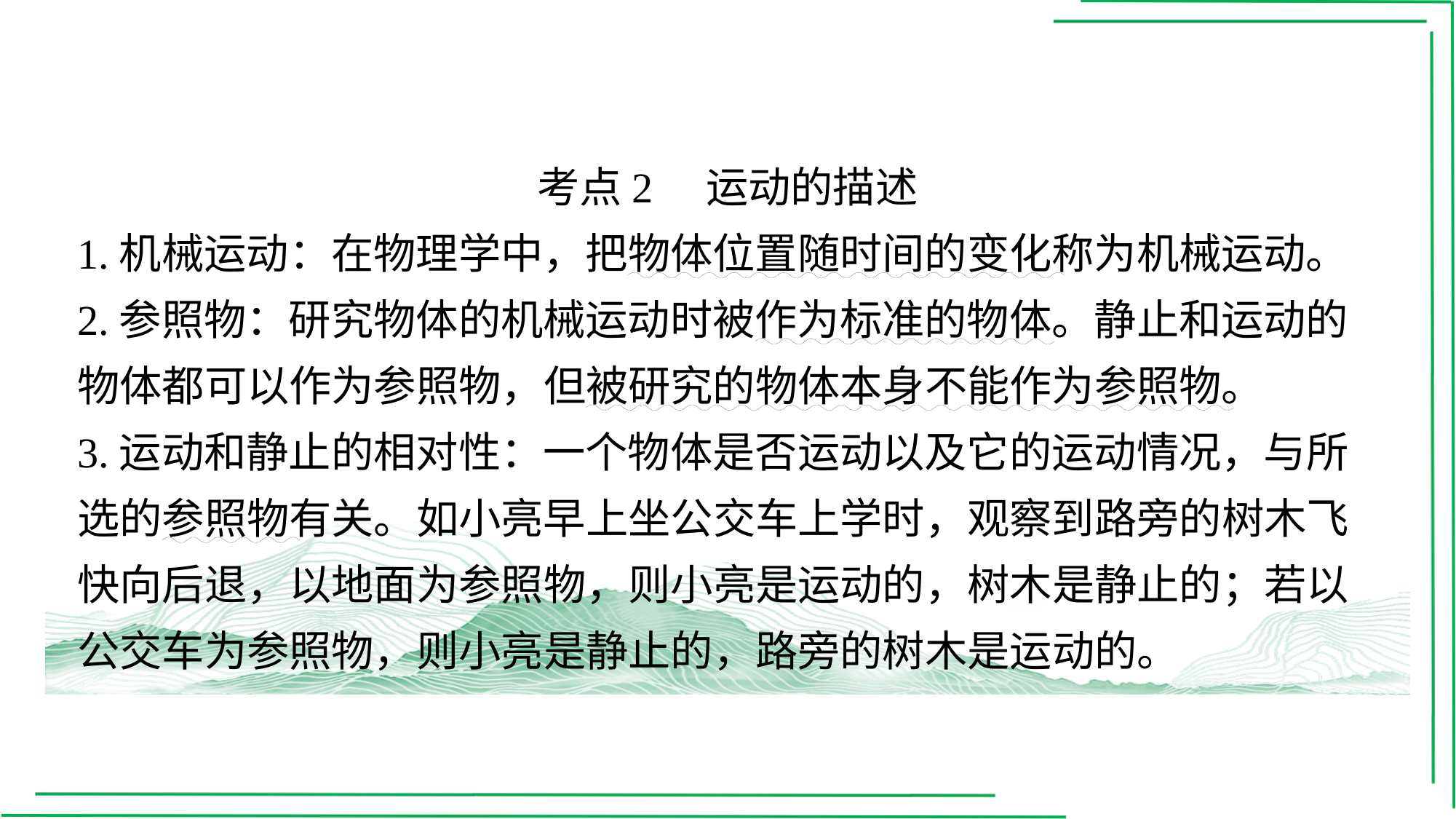

考点2　运动的描述
1.机械运动：在物理学中，把物体位置随时间的变化称为机械运动。
2.参照物：研究物体的机械运动时被作为标准的物体。静止和运动的物体都可以作为参照物，但被研究的物体本身不能作为参照物。
3.运动和静止的相对性：一个物体是否运动以及它的运动情况，与所选的参照物有关。如小亮早上坐公交车上学时，观察到路旁的树木飞快向后退，以地面为参照物，则小亮是运动的，树木是静止的；若以公交车为参照物，则小亮是静止的，路旁的树木是运动的。